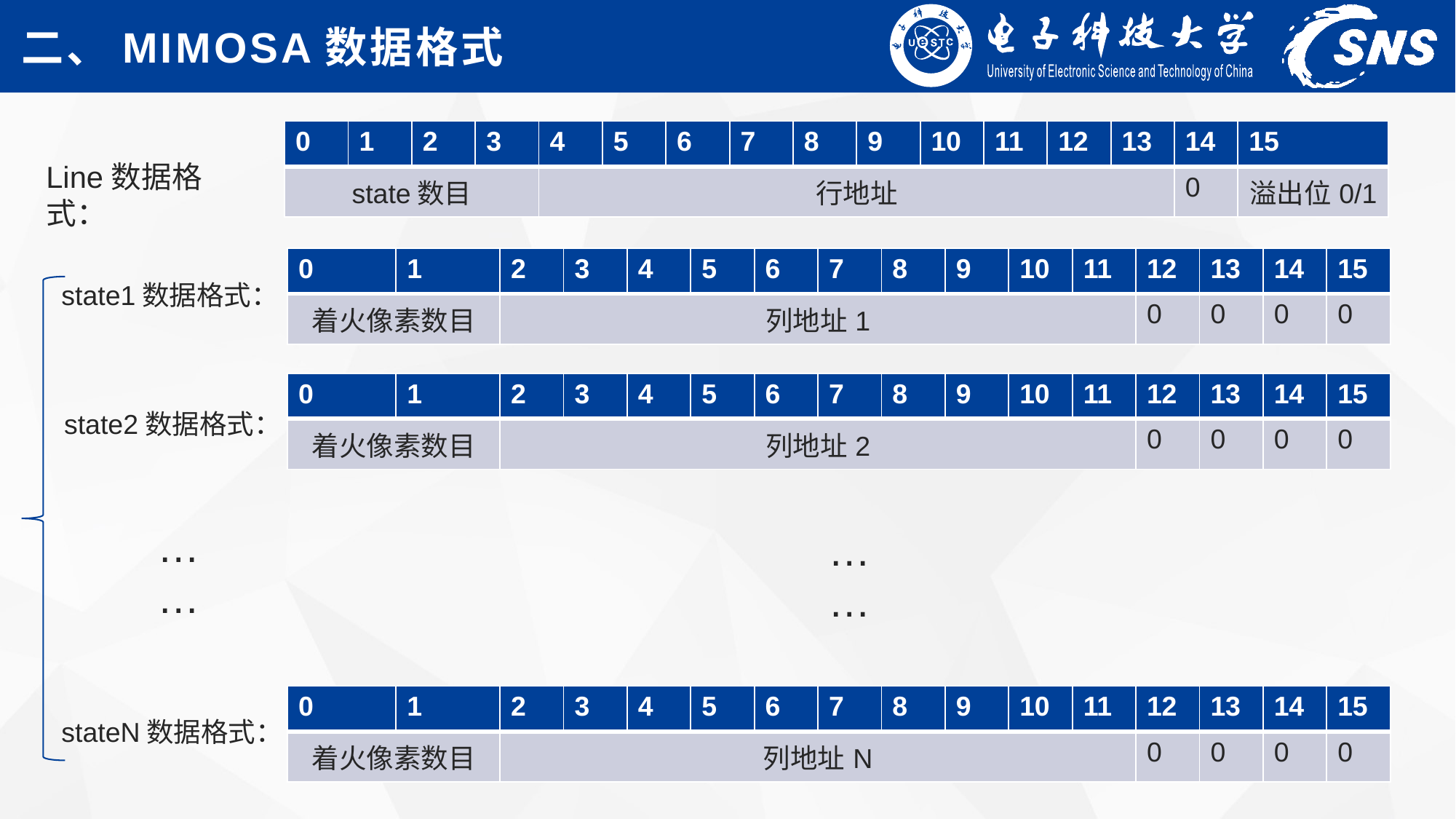

# 二、MIMOSA数据格式
| 0 | 1 | 2 | 3 | 4 | 5 | 6 | 7 | 8 | 9 | 10 | 11 | 12 | 13 | 14 | 15 |
| --- | --- | --- | --- | --- | --- | --- | --- | --- | --- | --- | --- | --- | --- | --- | --- |
| state数目 |  |  |  | 行地址 |  |  |  |  |  |  |  |  |  | 0 | 溢出位0/1 |
Line数据格式：
| 0 | 1 | 2 | 3 | 4 | 5 | 6 | 7 | 8 | 9 | 10 | 11 | 12 | 13 | 14 | 15 |
| --- | --- | --- | --- | --- | --- | --- | --- | --- | --- | --- | --- | --- | --- | --- | --- |
| 着火像素数目 |  | 列地址1 |  |  |  |  |  |  |  |  |  | 0 | 0 | 0 | 0 |
state1数据格式：

| 0 | 1 | 2 | 3 | 4 | 5 | 6 | 7 | 8 | 9 | 10 | 11 | 12 | 13 | 14 | 15 |
| --- | --- | --- | --- | --- | --- | --- | --- | --- | --- | --- | --- | --- | --- | --- | --- |
| 着火像素数目 |  | 列地址2 |  |  |  |  |  |  |  |  |  | 0 | 0 | 0 | 0 |
state2数据格式：
……
……
| 0 | 1 | 2 | 3 | 4 | 5 | 6 | 7 | 8 | 9 | 10 | 11 | 12 | 13 | 14 | 15 |
| --- | --- | --- | --- | --- | --- | --- | --- | --- | --- | --- | --- | --- | --- | --- | --- |
| 着火像素数目 |  | 列地址N |  |  |  |  |  |  |  |  |  | 0 | 0 | 0 | 0 |
stateN数据格式：
14